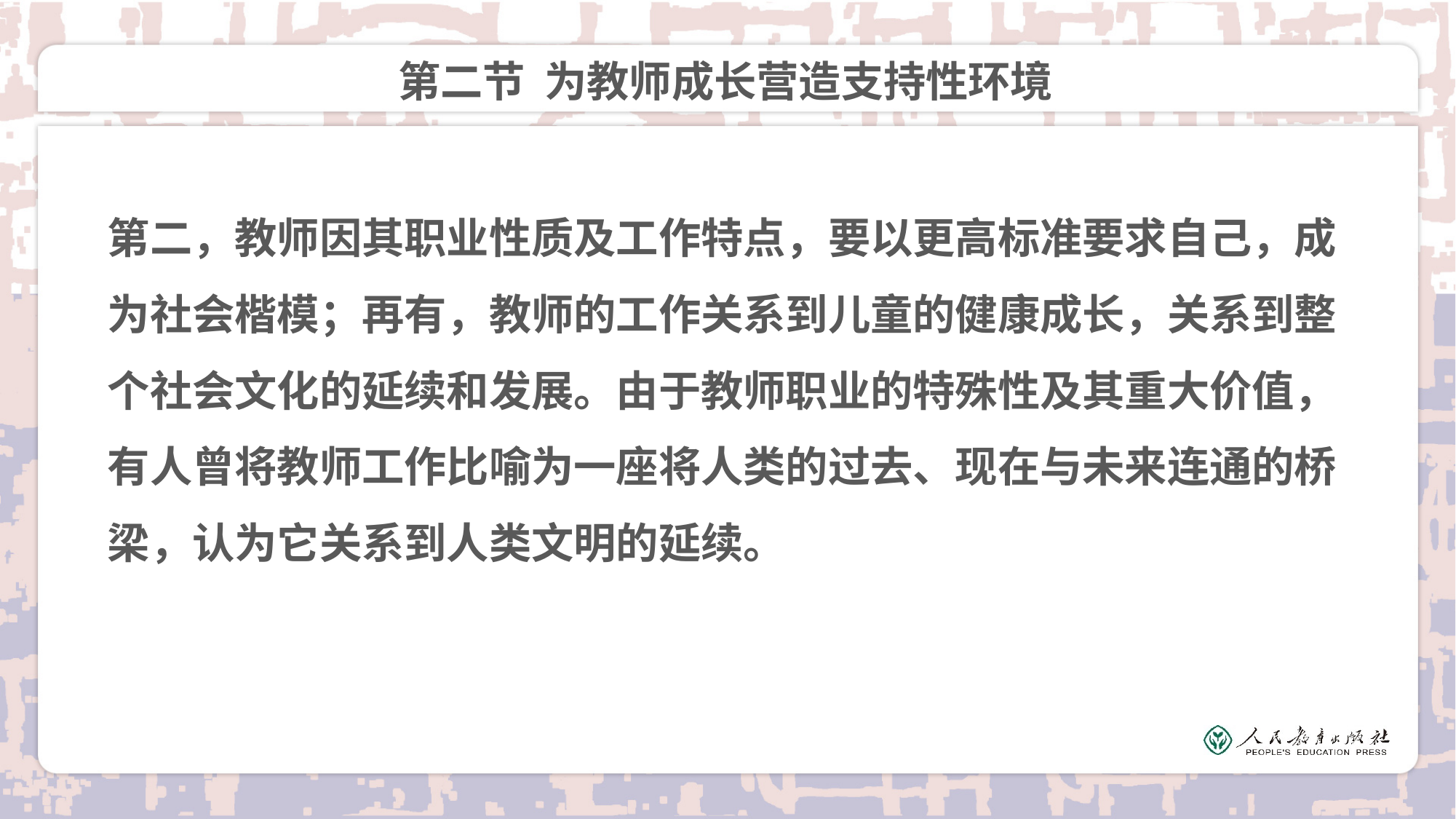

# 第二节  为教师成长营造支持性环境
第二，教师因其职业性质及工作特点，要以更高标准要求自己，成为社会楷模；再有，教师的工作关系到儿童的健康成长，关系到整个社会文化的延续和发展。由于教师职业的特殊性及其重大价值，有人曾将教师工作比喻为一座将人类的过去、现在与未来连通的桥梁，认为它关系到人类文明的延续。